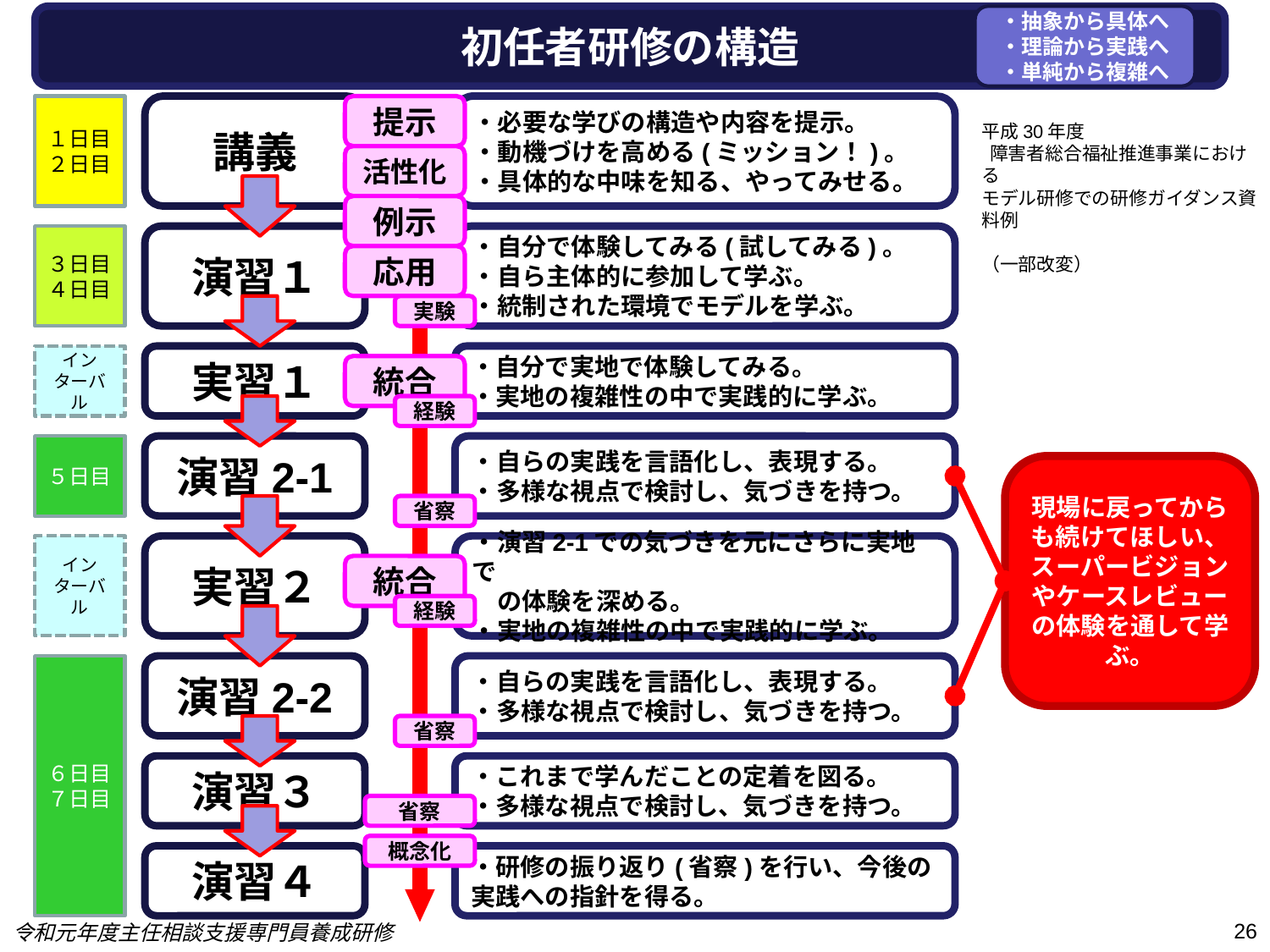

初任者研修の構造
・抽象から具体へ
・理論から実践へ
・単純から複雑へ
１日目
２日目
講義
提示
・必要な学びの構造や内容を提示。
・動機づけを高める(ミッション！)。
・具体的な中味を知る、やってみせる。
平成30年度
 障害者総合福祉推進事業における
モデル研修での研修ガイダンス資料例
　　　　　　　　　　　　　　　（一部改変）

活性化

例示
演習１
・自分で体験してみる(試してみる)。
・自ら主体的に参加して学ぶ。
・統制された環境でモデルを学ぶ。
３日目
４日目
応用

実験
インターバル
実習１
・自分で実地で体験してみる。
・実地の複雑性の中で実践的に学ぶ。
統合

経験
５日目
演習2-1
・自らの実践を言語化し、表現する。
・多様な視点で検討し、気づきを持つ。
現場に戻ってからも続けてほしい、スーパービジョンやケースレビューの体験を通して学ぶ。

省察
インターバル
実習２
・演習2-1での気づきを元にさらに実地で
　の体験を深める。
・実地の複雑性の中で実践的に学ぶ。
統合
経験

６日目
７日目
演習2-2
・自らの実践を言語化し、表現する。
・多様な視点で検討し、気づきを持つ。

省察
演習３
・これまで学んだことの定着を図る。
・多様な視点で検討し、気づきを持つ。
省察

概念化
演習４
・研修の振り返り(省察)を行い、今後の実践への指針を得る。
26
令和元年度主任相談支援専門員養成研修